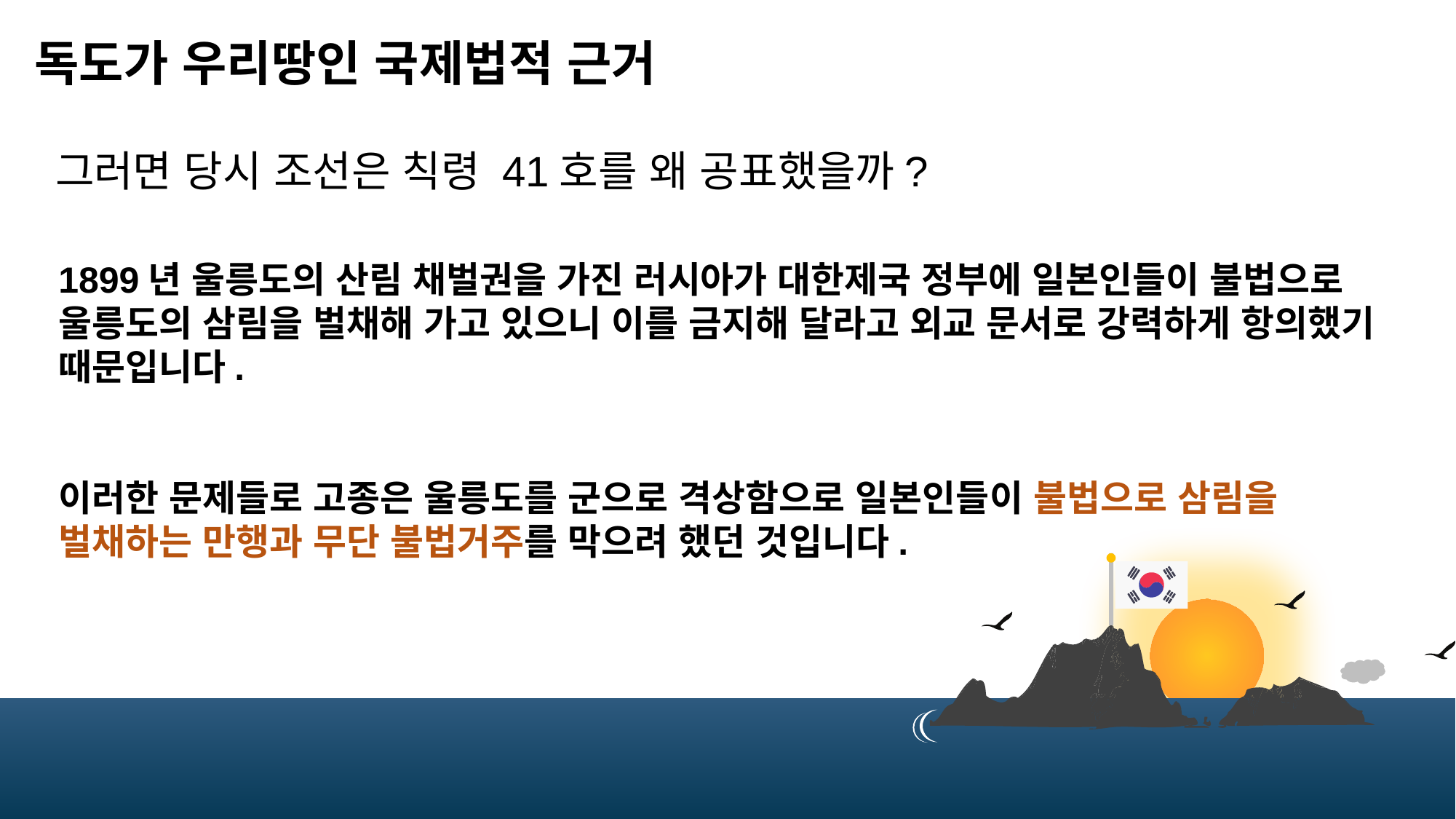

독도가 우리땅인 국제법적 근거
그러면 당시 조선은 칙령 41호를 왜 공표했을까?

1899년 울릉도의 산림 채벌권을 가진 러시아가 대한제국 정부에 일본인들이 불법으로 울릉도의 삼림을 벌채해 가고 있으니 이를 금지해 달라고 외교 문서로 강력하게 항의했기 때문입니다.

이러한 문제들로 고종은 울릉도를 군으로 격상함으로 일본인들이 불법으로 삼림을 벌채하는 만행과 무단 불법거주를 막으려 했던 것입니다.